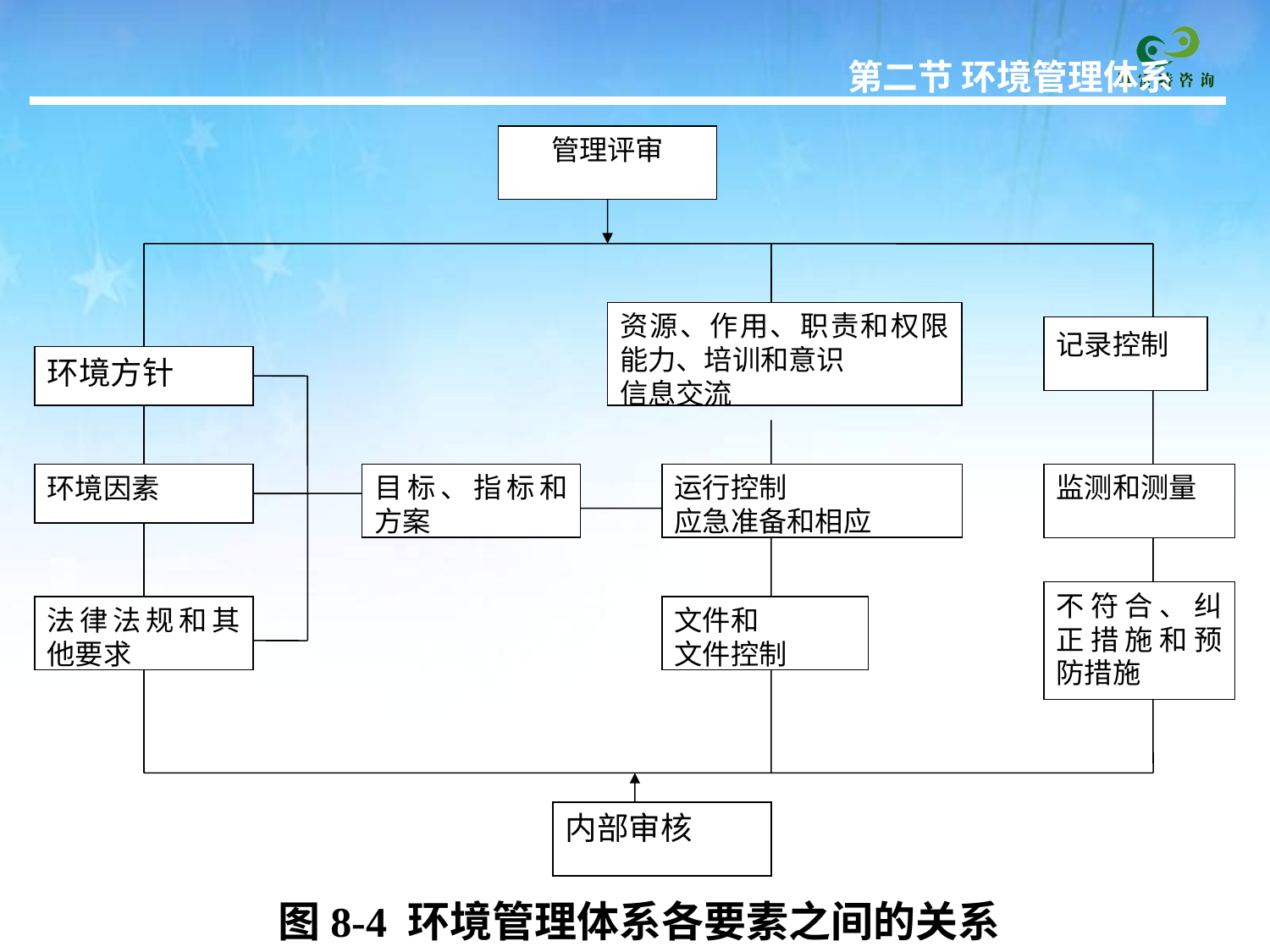

第二节 环境管理体系

管理评审

资源、作用、职责和权限能力、培训和意识
信息交流
记录控制
环境方针

环境因素
目标、指标和方案
运行控制
应急准备和相应
监测和测量

不符合、纠正措施和预防措施
法律法规和其他要求
文件和
文件控制

内部审核
图8-4 环境管理体系各要素之间的关系